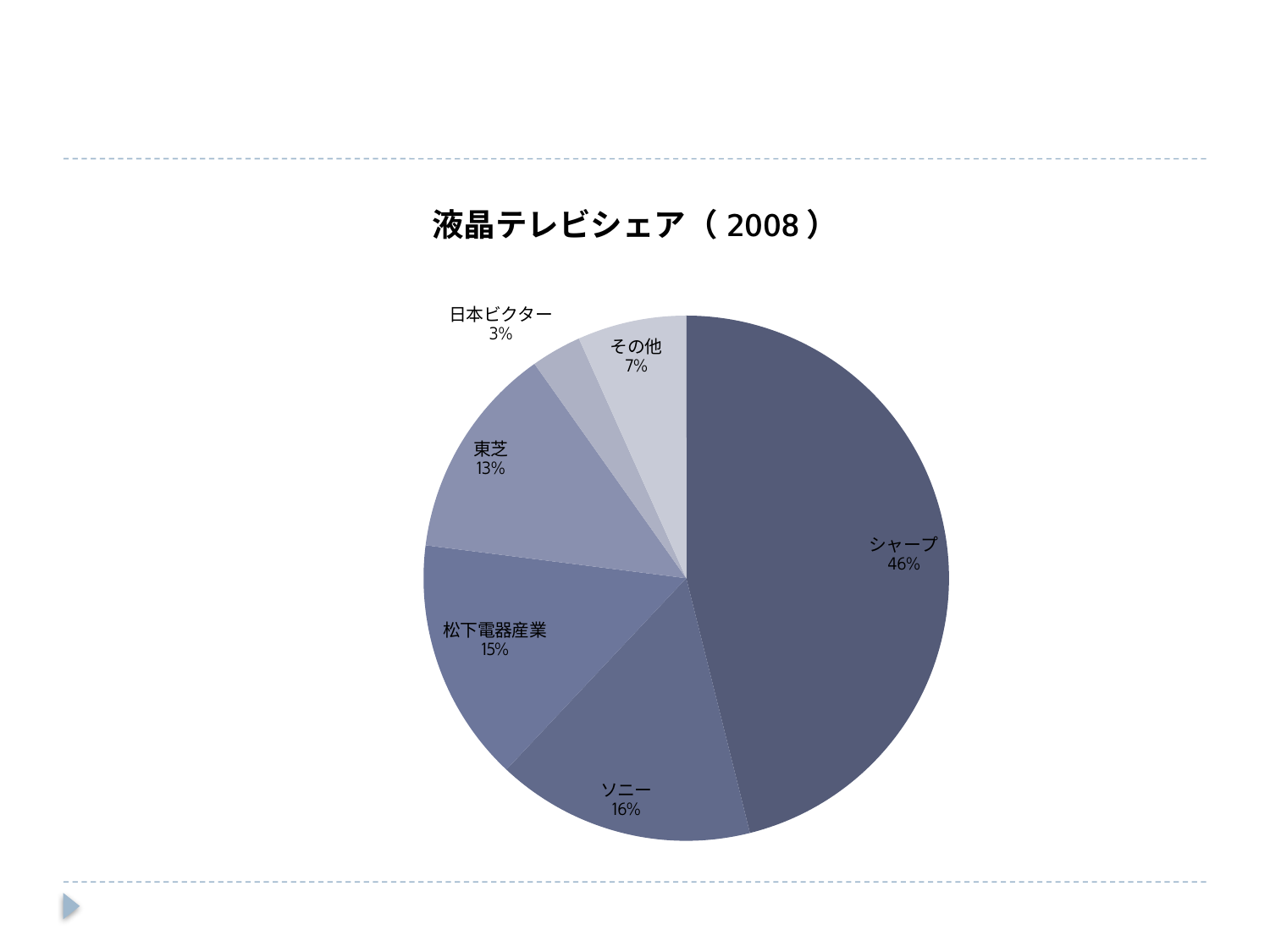

#

### Chart: 液晶テレビシェア（2008）

| Category |  |
|---|---|
| シャープ | 46.1 |
| ソニー | 15.9 |
| 松下電器産業 | 15.0 |
| 東芝 | 13.2 |
| 日本ビクター | 3.1 |
| その他 | 6.7 |